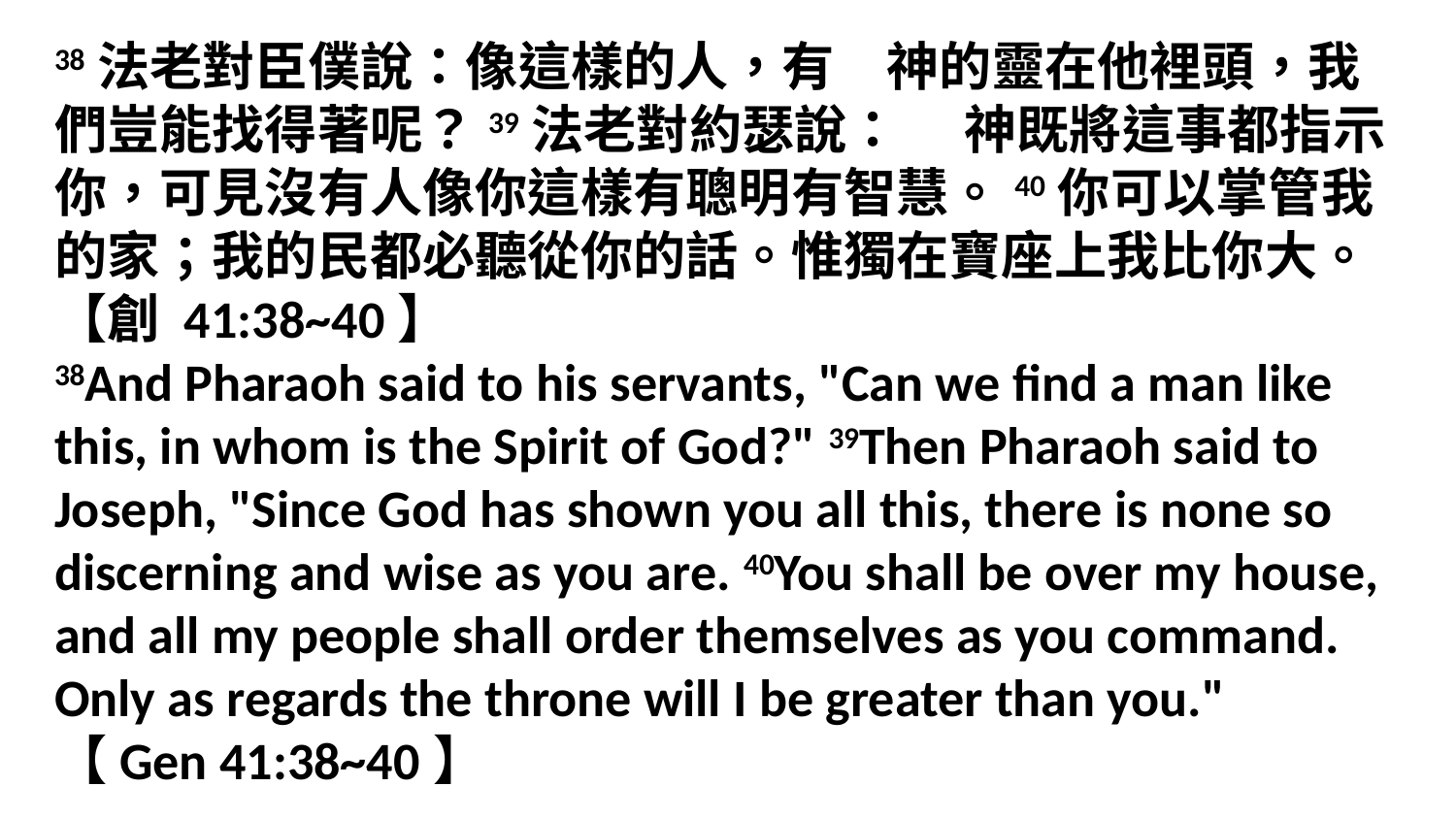

38法老對臣僕說：像這樣的人，有　神的靈在他裡頭，我們豈能找得著呢？39法老對約瑟說：　 神既將這事都指示你，可見沒有人像你這樣有聰明有智慧。40你可以掌管我的家；我的民都必聽從你的話。惟獨在寶座上我比你大。
【創 41:38~40】
38And Pharaoh said to his servants, "Can we find a man like this, in whom is the Spirit of God?" 39Then Pharaoh said to Joseph, "Since God has shown you all this, there is none so discerning and wise as you are. 40You shall be over my house, and all my people shall order themselves as you command. Only as regards the throne will I be greater than you."
【Gen 41:38~40】